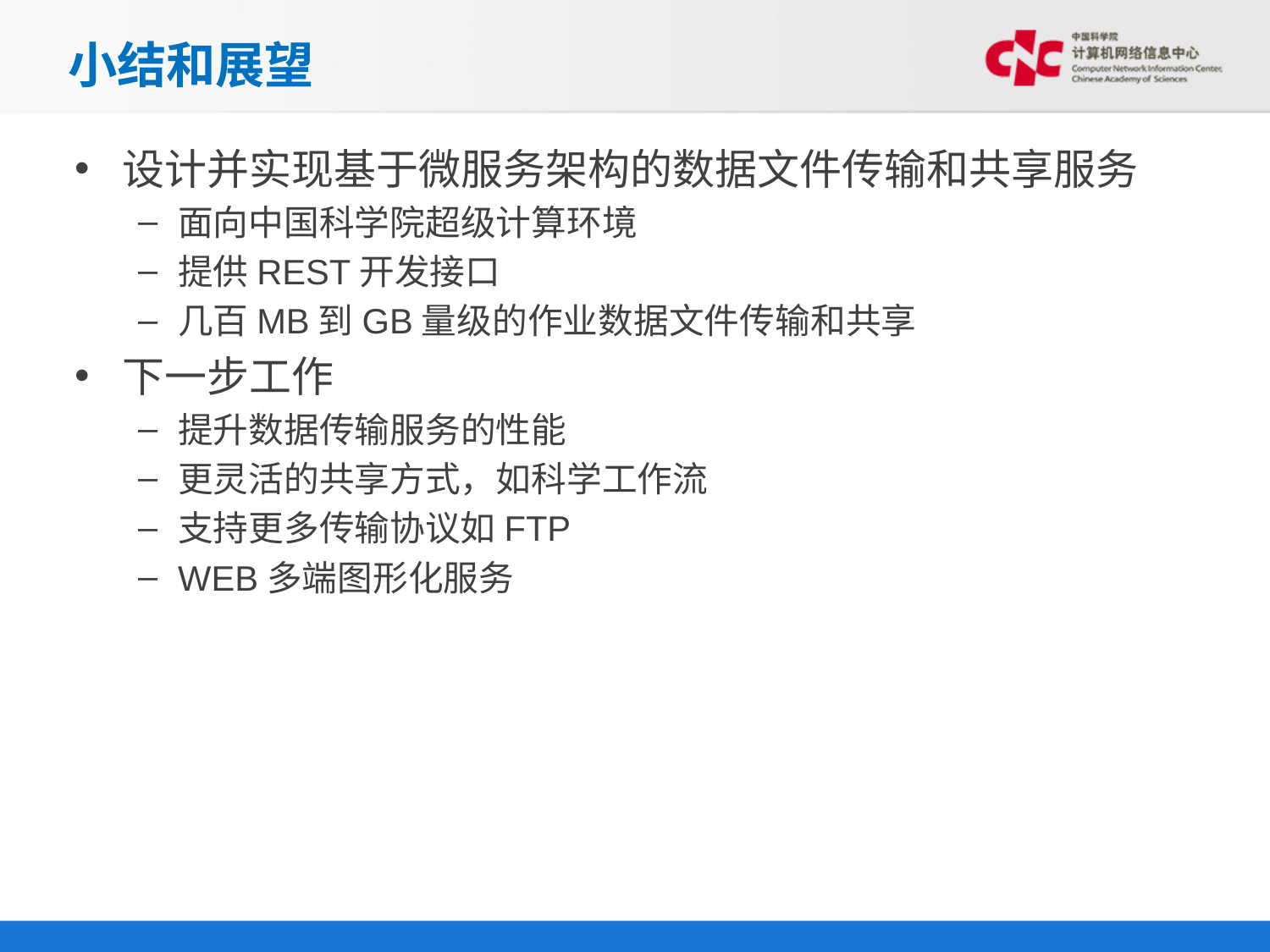

# 小结和展望
设计并实现基于微服务架构的数据文件传输和共享服务
面向中国科学院超级计算环境
提供REST开发接口
几百MB到GB量级的作业数据文件传输和共享
下一步工作
提升数据传输服务的性能
更灵活的共享方式，如科学工作流
支持更多传输协议如FTP
WEB多端图形化服务